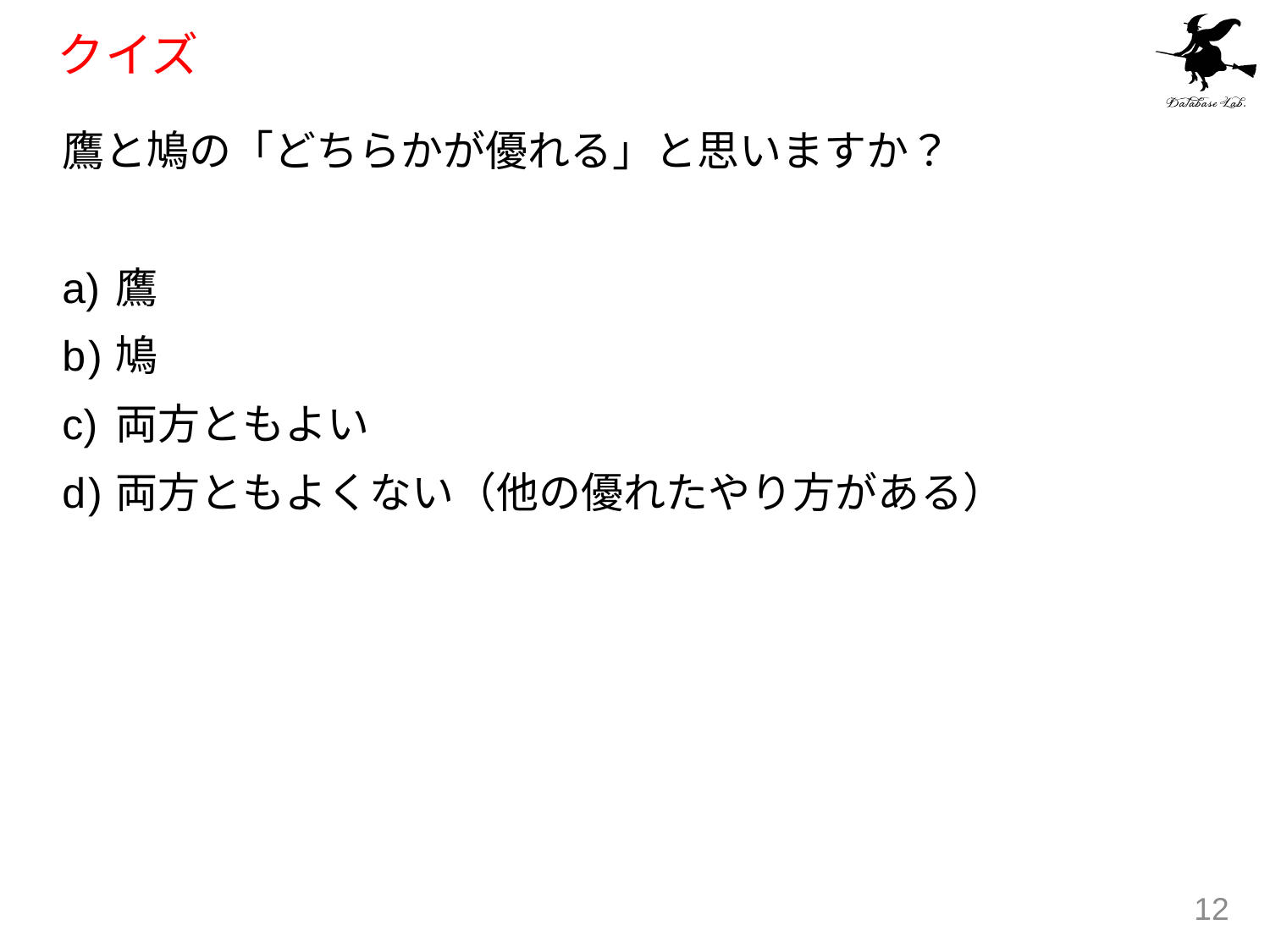

# クイズ
鷹と鳩の「どちらかが優れる」と思いますか？

鷹
鳩
両方ともよい
両方ともよくない（他の優れたやり方がある）
12